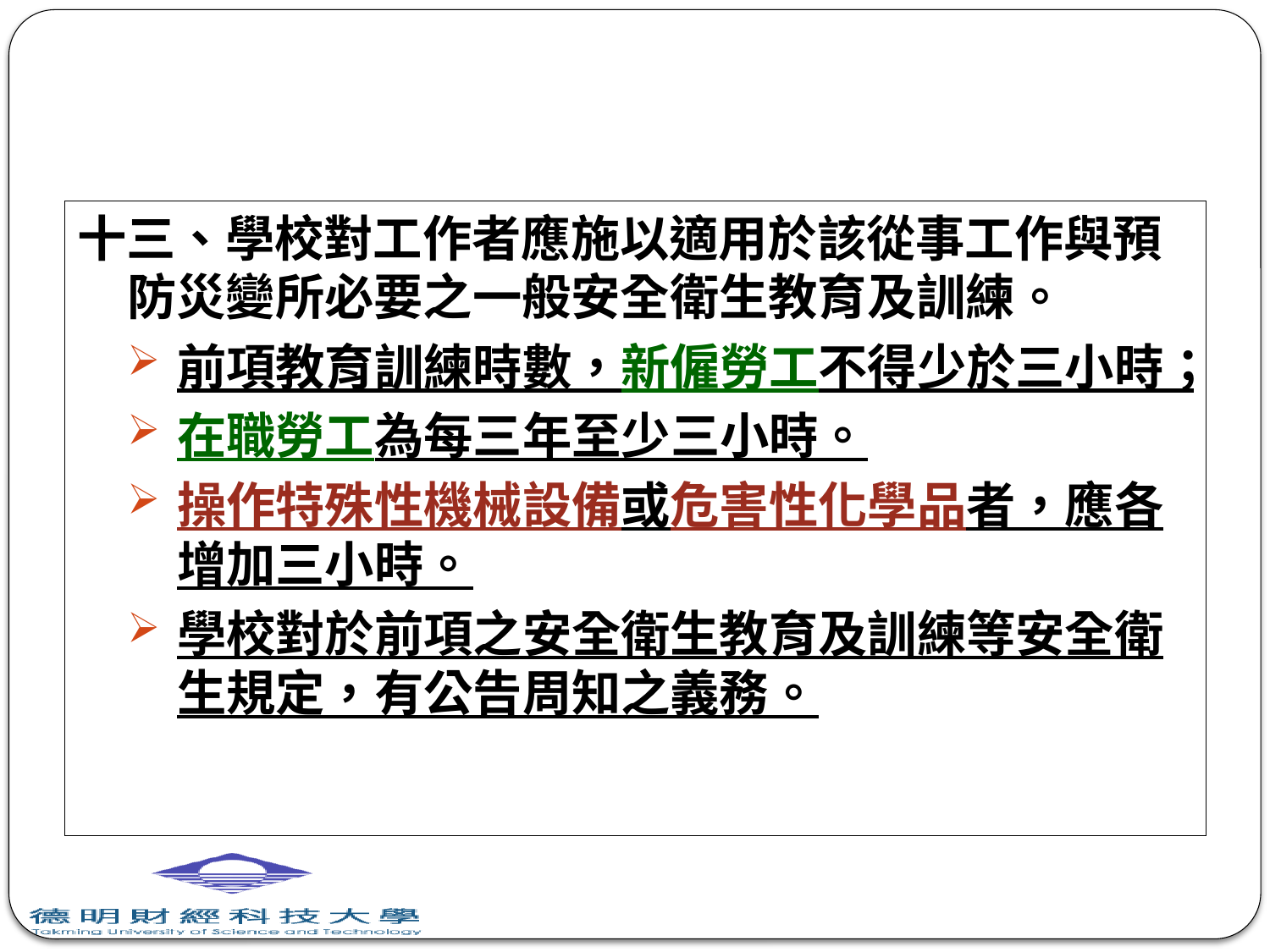

十三、學校對工作者應施以適用於該從事工作與預防災變所必要之一般安全衛生教育及訓練。
前項教育訓練時數，新僱勞工不得少於三小時；
在職勞工為每三年至少三小時。
操作特殊性機械設備或危害性化學品者，應各增加三小時。
學校對於前項之安全衛生教育及訓練等安全衛生規定，有公告周知之義務。